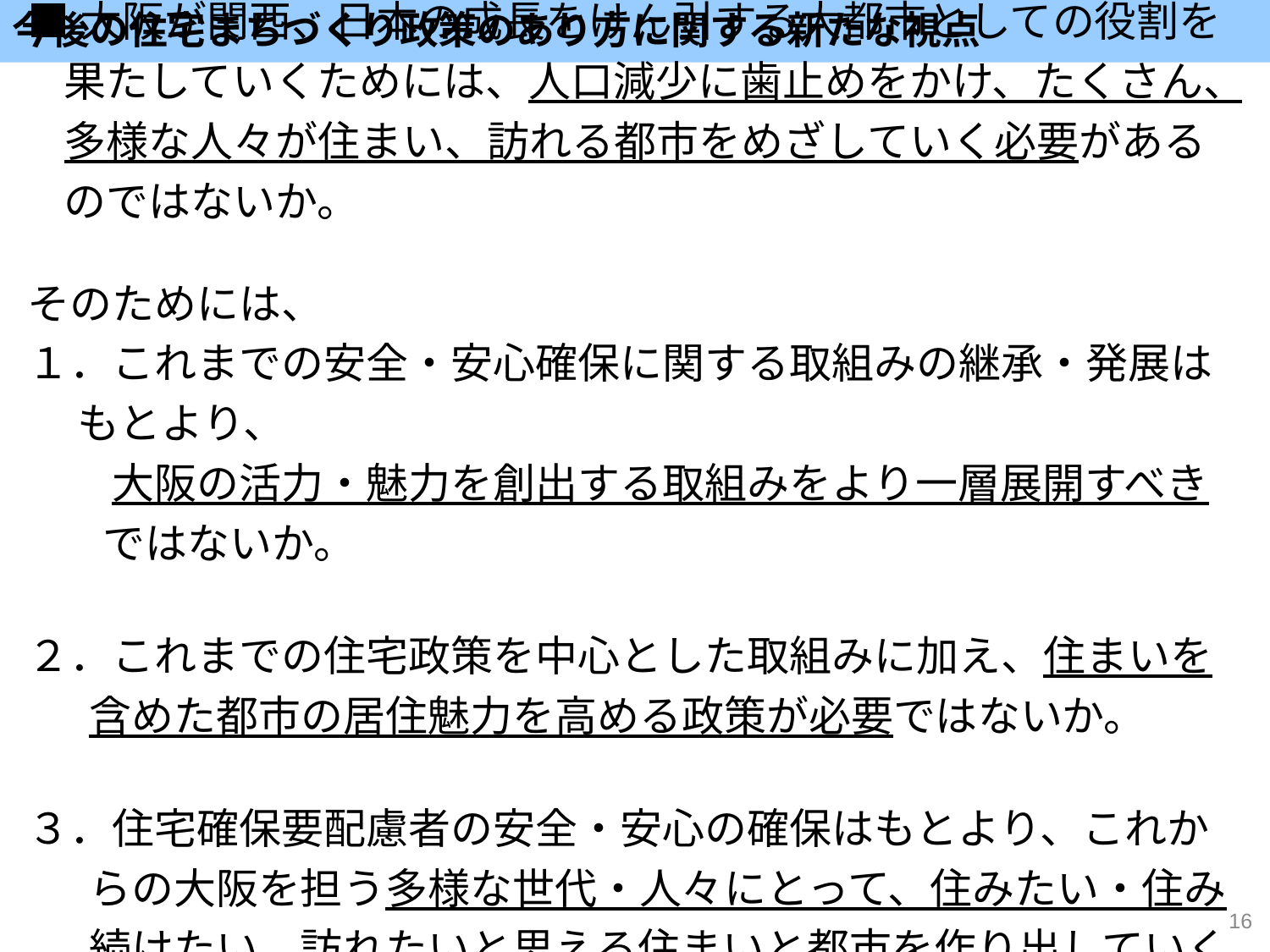

今後の住宅まちづくり政策のあり方に関する新たな視点
■大阪が関西、日本の成長をけん引する大都市としての役割を果たしていくためには、人口減少に歯止めをかけ、たくさん、多様な人々が住まい、訪れる都市をめざしていく必要があるのではないか。
そのためには、
１．これまでの安全・安心確保に関する取組みの継承・発展はもとより、
　　大阪の活力・魅力を創出する取組みをより一層展開すべきではないか。
２．これまでの住宅政策を中心とした取組みに加え、住まいを含めた都市の居住魅力を高める政策が必要ではないか。
３．住宅確保要配慮者の安全・安心の確保はもとより、これからの大阪を担う多様な世代・人々にとって、住みたい・住み続けたい、訪れたいと思える住まいと都市を作り出していく必要があるのではないか。
16